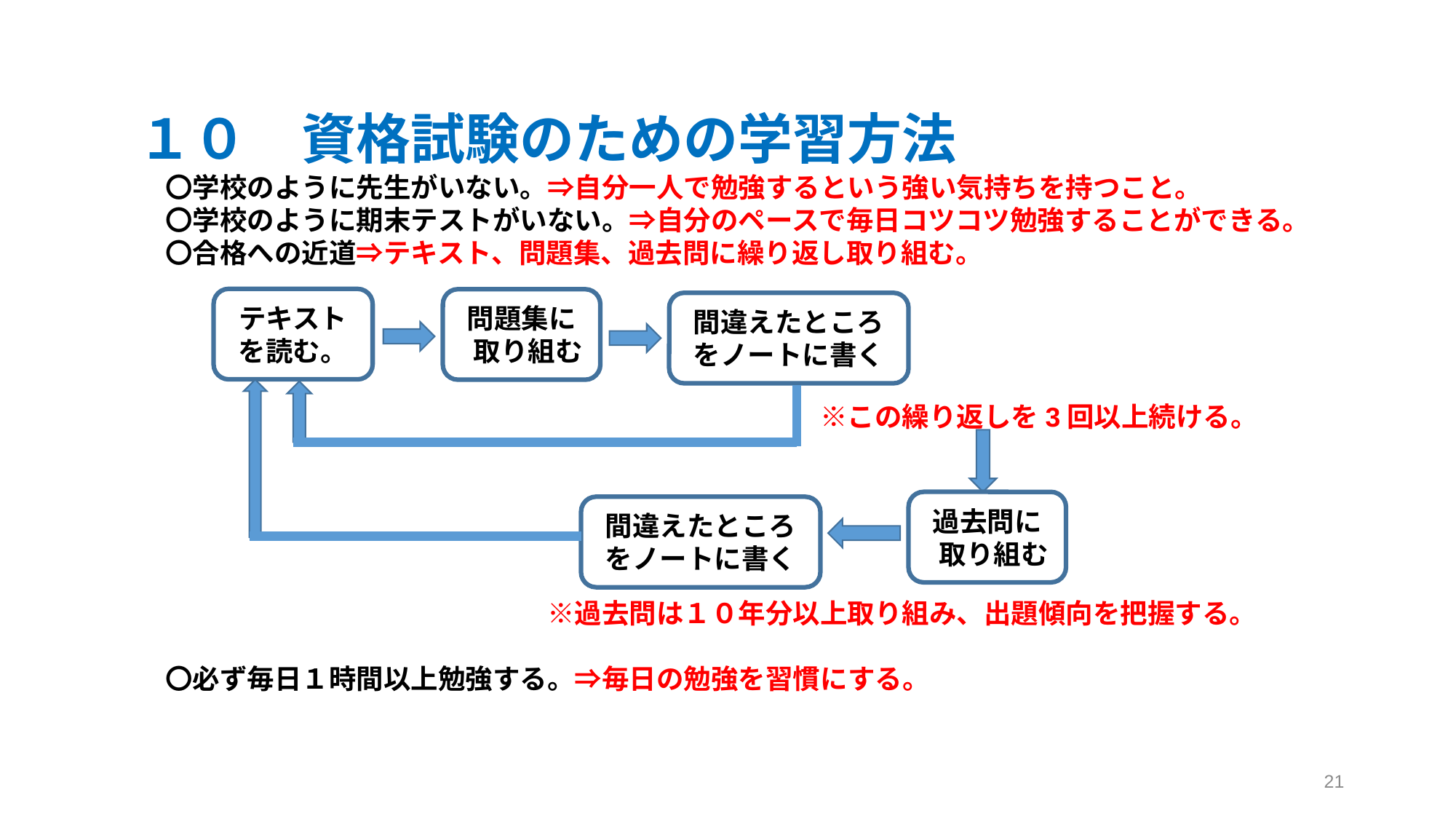

１０　資格試験のための学習方法
　〇学校のように先生がいない。⇒自分一人で勉強するという強い気持ちを持つこと。
　〇学校のように期末テストがいない。⇒自分のペースで毎日コツコツ勉強することができる。
　〇合格への近道⇒テキスト、問題集、過去問に繰り返し取り組む。

　　　　　　　　　　　　　　　　　　　　　　　　　※この繰り返しを3回以上続ける。

　　　　　　　　　　　　　　　※過去問は１０年分以上取り組み、出題傾向を把握する。

　〇必ず毎日１時間以上勉強する。⇒毎日の勉強を習慣にする。
テキストを読む。
問題集に
 取り組む
間違えたところをノートに書く

過去問に
 取り組む
間違えたところをノートに書く

21